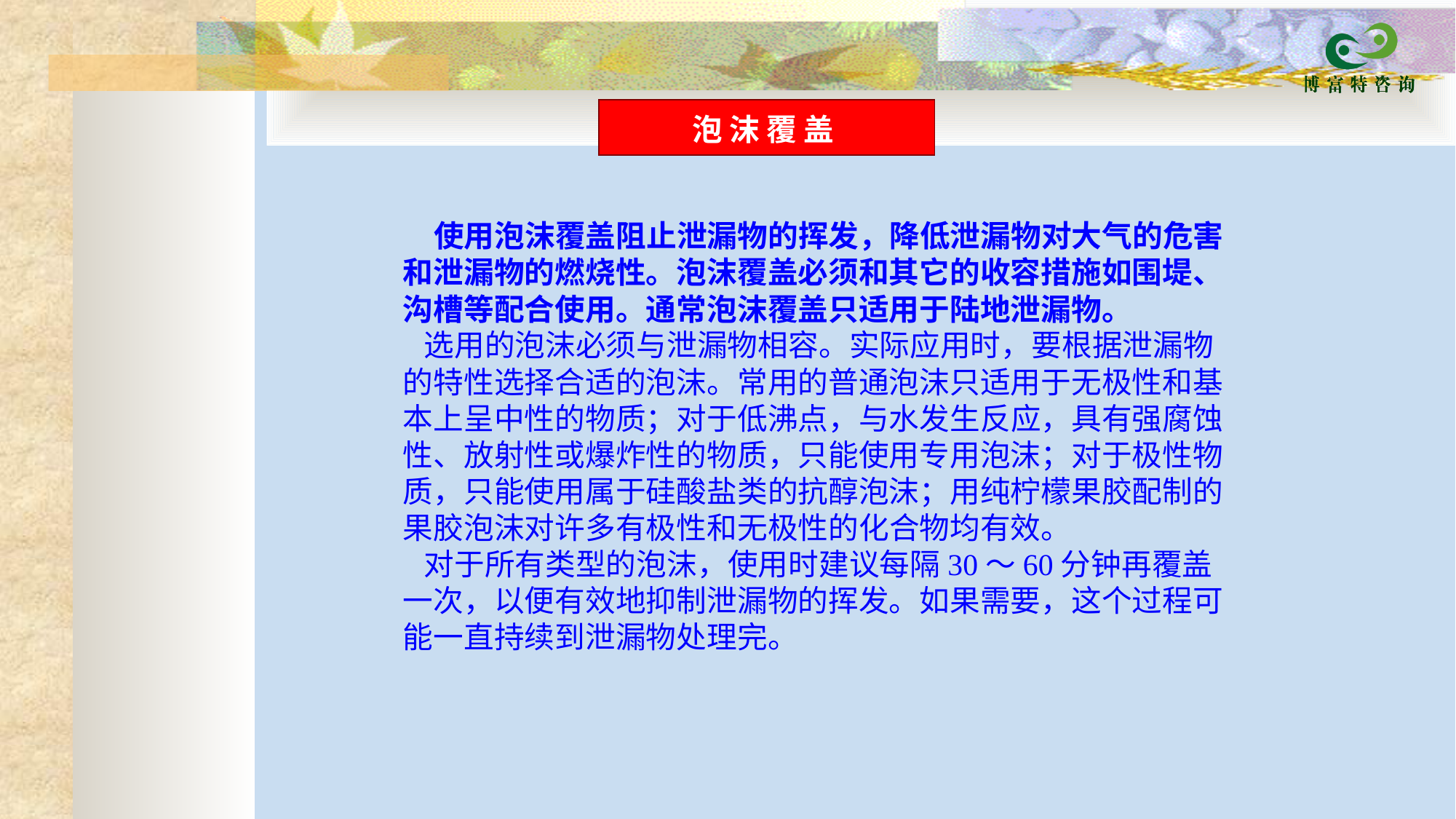

| 泡 沫 覆 盖 |
| --- |
　  使用泡沫覆盖阻止泄漏物的挥发，降低泄漏物对大气的危害和泄漏物的燃烧性。泡沫覆盖必须和其它的收容措施如围堤、沟槽等配合使用。通常泡沫覆盖只适用于陆地泄漏物。
  选用的泡沫必须与泄漏物相容。实际应用时，要根据泄漏物的特性选择合适的泡沫。常用的普通泡沫只适用于无极性和基本上呈中性的物质；对于低沸点，与水发生反应，具有强腐蚀性、放射性或爆炸性的物质，只能使用专用泡沫；对于极性物质，只能使用属于硅酸盐类的抗醇泡沫；用纯柠檬果胶配制的果胶泡沫对许多有极性和无极性的化合物均有效。
  对于所有类型的泡沫，使用时建议每隔30～60分钟再覆盖一次，以便有效地抑制泄漏物的挥发。如果需要，这个过程可能一直持续到泄漏物处理完。